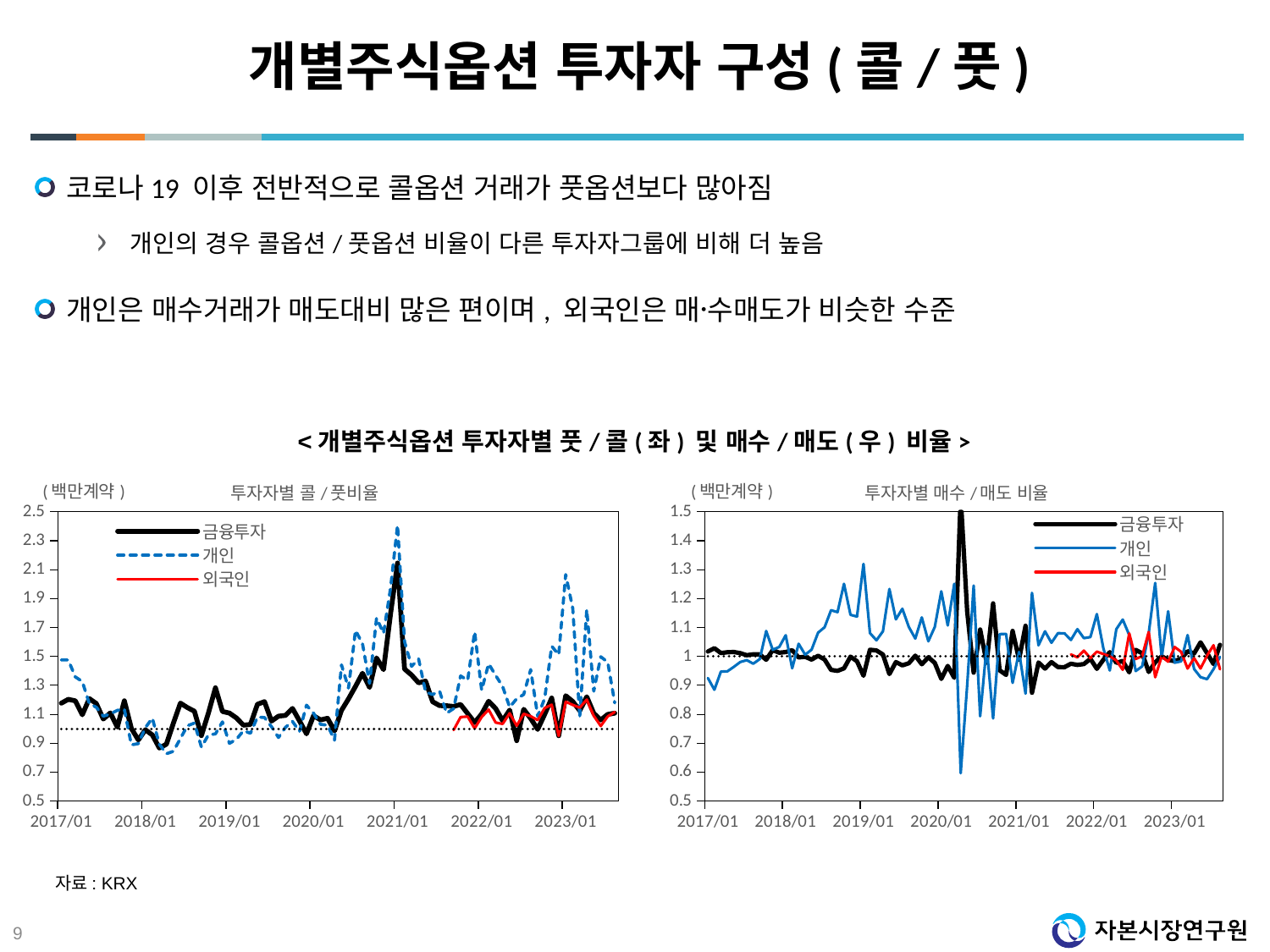

# 개별주식옵션 투자자 구성(콜/풋)
코로나19 이후 전반적으로 콜옵션 거래가 풋옵션보다 많아짐
개인의 경우 콜옵션/풋옵션 비율이 다른 투자자그룹에 비해 더 높음
개인은 매수거래가 매도대비 많은 편이며, 외국인은 매수〮매도가 비슷한 수준
<개별주식옵션 투자자별 풋/콜(좌) 및 매수/매도(우) 비율>

### Chart: 투자자별 콜/풋비율

| Category | 금융투자 | 개인 | 외국인 |  |
|---|---|---|---|---|
| 42766 | 1.1765913193985988 | 1.4755537269423302 | None | 1.0 |
| 42794 | 1.203179502092724 | 1.4756343478227019 | None | 1.0 |
| 42825 | 1.192776089913186 | 1.3582752231766886 | None | 1.0 |
| 42855 | 1.0963385482489063 | 1.3267245626636115 | None | 1.0 |
| 42886 | 1.2084425402294177 | 1.1737147268745374 | None | 1.0 |
| 42916 | 1.1741341035140733 | 1.1485776872763174 | None | 1.0 |
| 42947 | 1.0672028904069513 | 1.086554547633767 | None | 1.0 |
| 42978 | 1.1093725720337513 | 1.102327832834298 | None | 1.0 |
| 43008 | 1.0111038824488081 | 1.1270918967617274 | None | 1.0 |
| 43039 | 1.1933280008157583 | 1.1352280832852144 | None | 1.0 |
| 43069 | 1.0024529260229142 | 0.8885956655729437 | None | 1.0 |
| 43100 | 0.9218840409914066 | 0.8970489488817341 | None | 1.0 |
| 43131 | 0.9926818533454482 | 1.0071737935640972 | None | 1.0 |
| 43159 | 0.9573180816290936 | 1.0733333333333333 | None | 1.0 |
| 43190 | 0.8667934244495411 | 0.8925506460360505 | None | 1.0 |
| 43220 | 0.8929334379337398 | 0.8268475678104018 | None | 1.0 |
| 43251 | 1.0386838574791901 | 0.8438034571130258 | None | 1.0 |
| 43281 | 1.1771088393059692 | 0.9322780536585782 | None | 1.0 |
| 43312 | 1.1460900606049647 | 1.020614802288123 | None | 1.0 |
| 43343 | 1.1210641351611 | 1.0391703257830134 | None | 1.0 |
| 43373 | 0.9525618757061023 | 0.8733324334226817 | None | 1.0 |
| 43404 | 1.1080361945380122 | 0.9567723029975042 | None | 1.0 |
| 43434 | 1.283160186142555 | 0.964440033310463 | None | 1.0 |
| 43465 | 1.1192830553328867 | 1.0474643307063547 | None | 1.0 |
| 43496 | 1.1080636083573598 | 0.8989861268884337 | None | 1.0 |
| 43524 | 1.0743663923357867 | 0.9272707736172867 | None | 1.0 |
| 43555 | 1.0246147097924363 | 0.9862932389616947 | None | 1.0 |
| 43585 | 1.0294021104013873 | 0.9685075810165429 | None | 1.0 |
| 43616 | 1.1691048261886612 | 1.080466622813226 | None | 1.0 |
| 43646 | 1.1875040592323178 | 1.0774886808301407 | None | 1.0 |
| 43677 | 1.0530059693755542 | 1.0142175828736026 | None | 1.0 |
| 43708 | 1.0868579228365454 | 0.9394249357969825 | None | 1.0 |
| 43738 | 1.0924202575694337 | 1.0099147071062462 | None | 1.0 |
| 43769 | 1.1401933495721754 | 1.0500232729489019 | None | 1.0 |
| 43799 | 1.0542748523821077 | 0.9818080938024767 | None | 1.0 |
| 43830 | 0.9647736021531602 | 1.163064998461131 | None | 1.0 |
| 43861 | 1.090018737354622 | 1.1069158463334294 | None | 1.0 |
| 43890 | 1.0610944413053989 | 1.0301193361467815 | None | 1.0 |
| 43921 | 1.0723012644855197 | 1.0245624987806545 | None | 1.0 |
| 43951 | 0.9846934036743262 | 0.9211196958051858 | None | 1.0 |
| 43982 | 1.127136501990166 | 1.4417294556721356 | None | 1.0 |
| 44012 | 1.2062189896256204 | 1.2810386660471837 | None | 1.0 |
| 44043 | 1.292623708128317 | 1.6804331199935596 | None | 1.0 |
| 44074 | 1.3837233538607296 | 1.5881364894709011 | None | 1.0 |
| 44104 | 1.2857385111073427 | 1.3133155605444082 | None | 1.0 |
| 44135 | 1.4892060272384817 | 1.7661447595698447 | None | 1.0 |
| 44165 | 1.408483474525713 | 1.6599226850681021 | None | 1.0 |
| 44196 | 1.7953393774345894 | 1.9723345948062116 | None | 1.0 |
| 44227 | 2.146117388081493 | 2.4076599220811863 | None | 1.0 |
| 44255 | 1.4127887361957672 | 1.6021818181818182 | None | 1.0 |
| 44286 | 1.371551567331595 | 1.4317363971385215 | None | 1.0 |
| 44316 | 1.3172727156696318 | 1.4825472426186854 | None | 1.0 |
| 44347 | 1.3294203015628034 | 1.2544190853864325 | None | 1.0 |
| 44377 | 1.187084538123341 | 1.2363391562704578 | None | 1.0 |
| 44408 | 1.1597066960346576 | 1.259566743143093 | None | 1.0 |
| 44439 | 1.159148810222984 | 1.1074152225995157 | None | 1.0 |
| 44469 | 1.1541379645987968 | 1.1392900589258617 | 0.9908916876574307 | 1.0 |
| 44500 | 1.167785487186488 | 1.3650507072801592 | 1.0805042312031539 | 1.0 |
| 44530 | 1.1051483509076658 | 1.334623642688016 | 1.0842089720762584 | 1.0 |
| 44561 | 1.042930331127031 | 1.6707906628456517 | 1.0021928264174131 | 1.0 |
| 44592 | 1.1015066577205233 | 1.2665316629483439 | 1.080413098347827 | 1.0 |
| 44620 | 1.1899937954109236 | 1.449603674252347 | 1.1323948020316732 | 1.0 |
| 44651 | 1.1395714822234084 | 1.3686669633941317 | 1.042485162167023 | 1.0 |
| 44681 | 1.0553866370523177 | 1.291838385170503 | 1.033343647573861 | 1.0 |
| 44712 | 1.1289341483186488 | 1.149070408757339 | 1.1069304556354918 | 1.0 |
| 44742 | 0.9176204523003457 | 1.2075381968162837 | 1.020583899367603 | 1.0 |
| 44773 | 1.1345406459841691 | 1.2367923346440304 | 1.1030562506671093 | 1.0 |
| 44804 | 1.0704629745356065 | 1.4091213631795525 | 1.0863631327591534 | 1.0 |
| 44834 | 0.9956288128358154 | 1.0863759530648613 | 1.059490644138911 | 1.0 |
| 44865 | 1.1000054175842036 | 1.2096022727272726 | 1.1429943904558744 | 1.0 |
| 44895 | 1.2120586445881458 | 1.5712164101389579 | 1.165910147069351 | 1.0 |
| 44926 | 0.9517269205517148 | 1.51114393323979 | 0.9503593221374512 | 1.0 |
| 44957 | 1.2279777884922476 | 2.0658295396303776 | 1.1865200140191163 | 1.0 |
| 44985 | 1.1884544453997554 | 1.8329494802315653 | 1.1644280671747533 | 1.0 |
| 45016 | 1.1246783816616952 | 1.0814122040227447 | 1.1458601064806315 | 1.0 |
| 45046 | 1.2207647214875983 | 1.8249559890148586 | 1.2015870565726565 | 1.0 |
| 45077 | 1.1068910200035758 | 1.2594751759759195 | 1.0891180619449228 | 1.0 |
| 45107 | 1.060376335886724 | 1.4983618415454003 | 1.018888180612436 | 1.0 |
| 45138 | 1.0990791719149975 | 1.4596897079856743 | 1.0851610276093062 | 1.0 |
| 45169 | 1.1074597162902715 | 1.178665148767028 | 1.1153341218195219 | 1.0 |

### Chart: 투자자별 매수/매도 비율

| Category | 금융투자 | 개인 | 외국인 |  |
|---|---|---|---|---|
| 42766 | 1.017061059038315 | 0.9252429151956654 | None | 1.0 |
| 42794 | 1.028416459983619 | 0.8848244506487887 | None | 1.0 |
| 42825 | 1.011818971939409 | 0.9475048822963206 | None | 1.0 |
| 42855 | 1.0145839651492692 | 0.9483107419612989 | None | 1.0 |
| 42886 | 1.0153595735888201 | 0.9638163630605208 | None | 1.0 |
| 42916 | 1.0113526307908514 | 0.9805780787399783 | None | 1.0 |
| 42947 | 1.0042587843457353 | 0.9869668018684763 | None | 1.0 |
| 42978 | 1.007430618368724 | 0.9747903506861252 | None | 1.0 |
| 43008 | 1.0070573745333777 | 0.990606513593792 | None | 1.0 |
| 43039 | 0.9885031951145399 | 1.0880031554254634 | None | 1.0 |
| 43069 | 1.0219090032926206 | 1.0231152685159302 | None | 1.0 |
| 43100 | 1.0129213817282559 | 1.0328171304036993 | None | 1.0 |
| 43131 | 1.0152781039558267 | 1.0732972062638364 | None | 1.0 |
| 43159 | 1.0215872174519796 | 0.9588352832155683 | None | 1.0 |
| 43190 | 0.9966188247695237 | 1.043903510471982 | None | 1.0 |
| 43220 | 0.9990202817815746 | 1.006055168778157 | None | 1.0 |
| 43251 | 0.9889635083458607 | 1.0234910126274608 | None | 1.0 |
| 43281 | 1.002201381668164 | 1.082239750655781 | None | 1.0 |
| 43312 | 0.9893668881054414 | 1.100977874457436 | None | 1.0 |
| 43343 | 0.9534348866586008 | 1.1598700143212626 | None | 1.0 |
| 43373 | 0.9500617840530537 | 1.1531931493520167 | None | 1.0 |
| 43404 | 0.9587287015145984 | 1.2510645208979247 | None | 1.0 |
| 43434 | 0.9992487774669823 | 1.143810443768719 | None | 1.0 |
| 43465 | 0.9832856557477073 | 1.137862996601376 | None | 1.0 |
| 43496 | 0.9331555583725895 | 1.3198204719849427 | None | 1.0 |
| 43524 | 1.023138213505999 | 1.0809163074489605 | None | 1.0 |
| 43555 | 1.0206630412010866 | 1.0557744365497426 | None | 1.0 |
| 43585 | 1.0067922266187384 | 1.0871118022831021 | None | 1.0 |
| 43616 | 0.9389620075788965 | 1.2332021250732907 | None | 1.0 |
| 43646 | 0.9805472979577048 | 1.1282097561897009 | None | 1.0 |
| 43677 | 0.9690895942083619 | 1.1649981059581145 | None | 1.0 |
| 43708 | 0.9762896540141937 | 1.1017388154649552 | None | 1.0 |
| 43738 | 1.0028196619678718 | 1.0619037637651967 | None | 1.0 |
| 43769 | 0.9728072214595591 | 1.134967991565859 | None | 1.0 |
| 43799 | 0.9972461471210653 | 1.0525609187608596 | None | 1.0 |
| 43830 | 0.9774690158944299 | 1.1020796876302037 | None | 1.0 |
| 43861 | 0.9222111442495294 | 1.2251167270994032 | None | 1.0 |
| 43890 | 0.9671911884238551 | 1.1071770634203932 | None | 1.0 |
| 43921 | 0.9260555704236461 | 1.2512202705927442 | None | 1.0 |
| 43951 | 1.5521516356730802 | 0.5962982051224595 | None | 1.0 |
| 43982 | 1.154793220923714 | 0.9008332419690823 | None | 1.0 |
| 44012 | 0.9437917587739996 | 1.2449954272939743 | None | 1.0 |
| 44043 | 1.0931614877589455 | 0.793428494478858 | None | 1.0 |
| 44074 | 0.9786253538848694 | 1.035322032239916 | None | 1.0 |
| 44104 | 1.1835019259152597 | 0.7855440998093919 | None | 1.0 |
| 44135 | 0.9520522653032241 | 1.0771548117154812 | None | 1.0 |
| 44165 | 0.9360268552931303 | 1.0779543337755073 | None | 1.0 |
| 44196 | 1.0883337625547258 | 0.9083673127408814 | None | 1.0 |
| 44227 | 0.9892062319807984 | 1.0157042763952646 | None | 1.0 |
| 44255 | 1.1059915976284895 | 0.8713389121338911 | None | 1.0 |
| 44286 | 0.8743979873008267 | 1.2196367090110412 | None | 1.0 |
| 44316 | 0.9790276869413561 | 1.0384566638300954 | None | 1.0 |
| 44347 | 0.9579024609311251 | 1.0869569462309951 | None | 1.0 |
| 44377 | 0.980348343076033 | 1.0472523286481346 | None | 1.0 |
| 44408 | 0.9631696226654043 | 1.0802750620462036 | None | 1.0 |
| 44439 | 0.9626883768852771 | 1.0801500642784725 | None | 1.0 |
| 44469 | 0.9746019463471447 | 1.0570392969919566 | 1.0069880350214313 | 1.0 |
| 44500 | 0.9706856052748644 | 1.0943940817037263 | 0.997123050018948 | 1.0 |
| 44530 | 0.9736411800430151 | 1.0632381433476779 | 1.020145437769707 | 1.0 |
| 44561 | 0.9917195142543161 | 1.0670825610491765 | 0.9937635508468353 | 1.0 |
| 44592 | 0.9572326704410947 | 1.1464665672020204 | 1.0168245189636456 | 1.0 |
| 44620 | 0.988183691325126 | 1.0284220322793955 | 1.0083200671872845 | 1.0 |
| 44651 | 1.0147775179132714 | 0.9512166857590109 | 1.000728794928551 | 1.0 |
| 44681 | 0.9776640793624861 | 1.0941528810285401 | 0.9861415454191819 | 1.0 |
| 44712 | 0.9842251147379695 | 1.1275283345107385 | 0.9536291308853025 | 1.0 |
| 44742 | 0.945144264000017 | 1.073914014743811 | 1.0796836760137127 | 1.0 |
| 44773 | 1.0226260991351477 | 0.9494186927013444 | 0.9909573184081557 | 1.0 |
| 44804 | 1.0107990549569494 | 0.9655761111224427 | 1.0013144738958069 | 1.0 |
| 44834 | 0.9463290077541021 | 1.0800007571476085 | 1.084396265480235 | 1.0 |
| 44865 | 0.979493641797344 | 1.253999227202473 | 0.9279290805548684 | 1.0 |
| 44895 | 1.0010883690004277 | 0.995509019455361 | 1.0003922170686144 | 1.0 |
| 44926 | 0.9875939081020856 | 1.1562262204711093 | 0.9817002940944982 | 1.0 |
| 44957 | 0.9836896551724138 | 0.9782925176464485 | 1.0327225509977507 | 1.0 |
| 44985 | 0.9918286044986897 | 0.9829823051066793 | 1.0162571464275674 | 1.0 |
| 45016 | 1.0178896414090832 | 1.0739492955840817 | 0.9580435199888322 | 1.0 |
| 45046 | 1.010370603875509 | 0.9565357341422733 | 0.9941198762776345 | 1.0 |
| 45077 | 1.0487394808350758 | 0.9282658563767848 | 0.9582241287464603 | 1.0 |
| 45107 | 1.0116112613329091 | 0.921441260343135 | 1.0027676528705916 | 1.0 |
| 45138 | 0.9734678682169353 | 0.9558079360406564 | 1.0387470144603828 | 1.0 |
| 45169 | 1.0402862456256166 | 0.9983628898092103 | 0.9554397015439254 | 1.0 |
자료: KRX
9